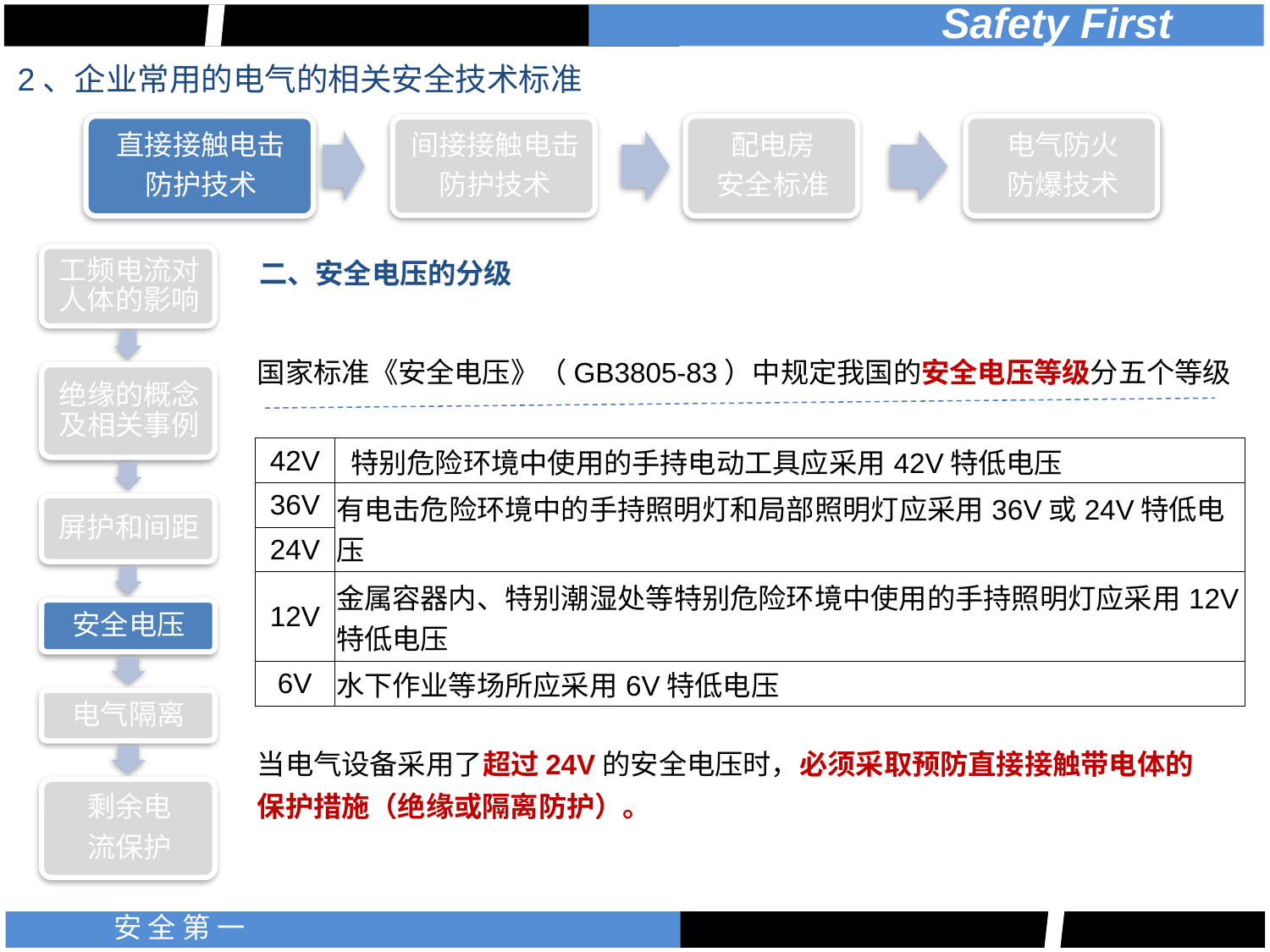

2、企业常用的电气的相关安全技术标准
直接接触电击
防护技术

间接接触电击
防护技术

配电房
安全标准

电气防火
防爆技术
工频电流对人体的影响

绝缘的概念及相关事例

屏护和间距

安全电压

电气隔离

剩余电
流保护
二、安全电压的分级
国家标准《安全电压》（GB3805-83）中规定我国的安全电压等级分五个等级
| 42V | 特别危险环境中使用的手持电动工具应采用42V特低电压 |
| --- | --- |
| 36V | 有电击危险环境中的手持照明灯和局部照明灯应采用36V或24V特低电压 |
| 24V |  |
| 12V | 金属容器内、特别潮湿处等特别危险环境中使用的手持照明灯应采用12V特低电压 |
| 6V | 水下作业等场所应采用6V特低电压 |
当电气设备采用了超过24V的安全电压时，必须采取预防直接接触带电体的保护措施（绝缘或隔离防护）。